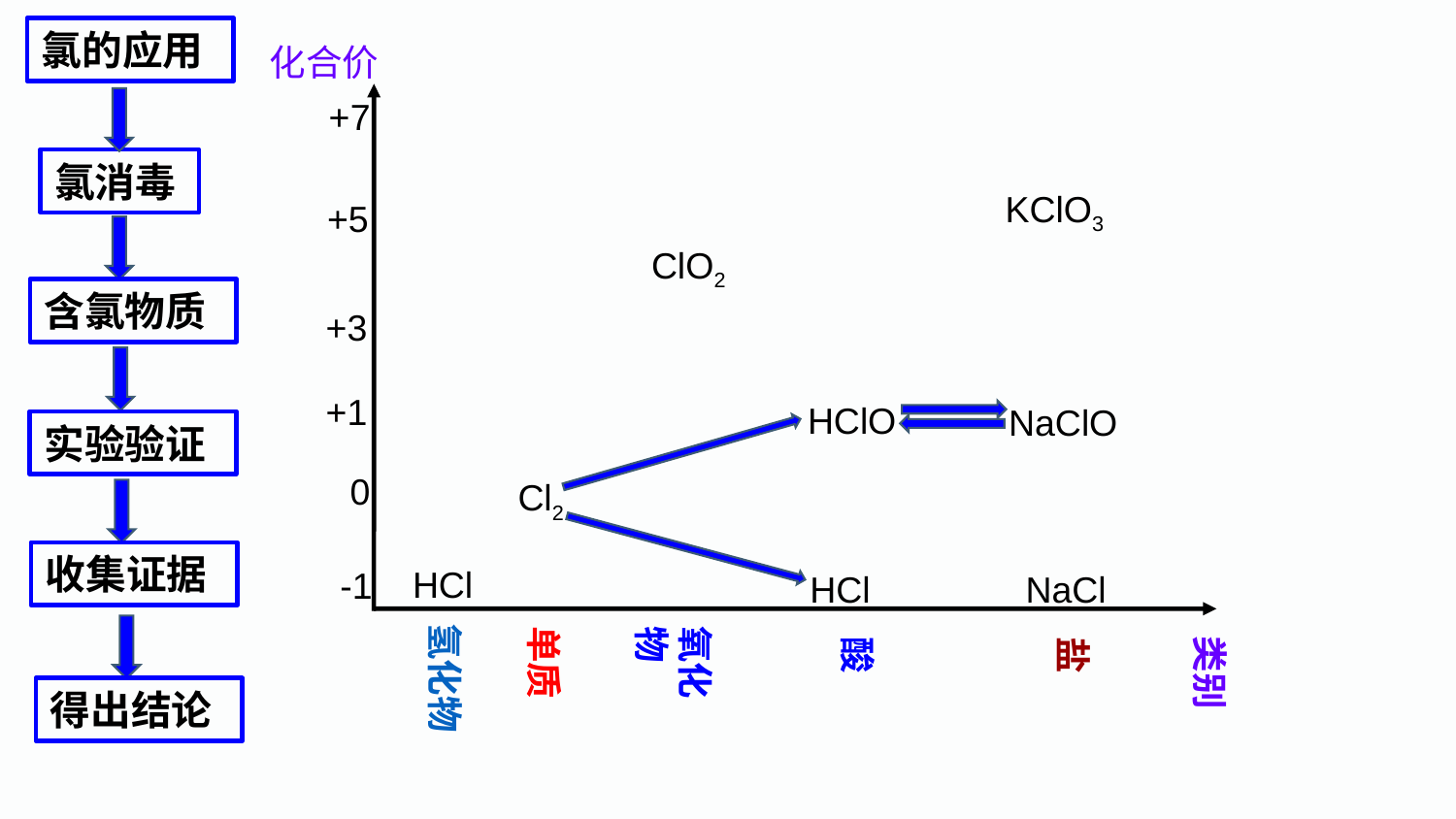

氯的应用
化合价

+7
KClO3
+5
ClO2
+3
+1
HClO
NaClO
0
Cl2
HCl
-1
NaCl
HCl
氢化物

单质
氧化物
类别
酸
盐

氯消毒

含氯物质

实验验证

收集证据

得出结论